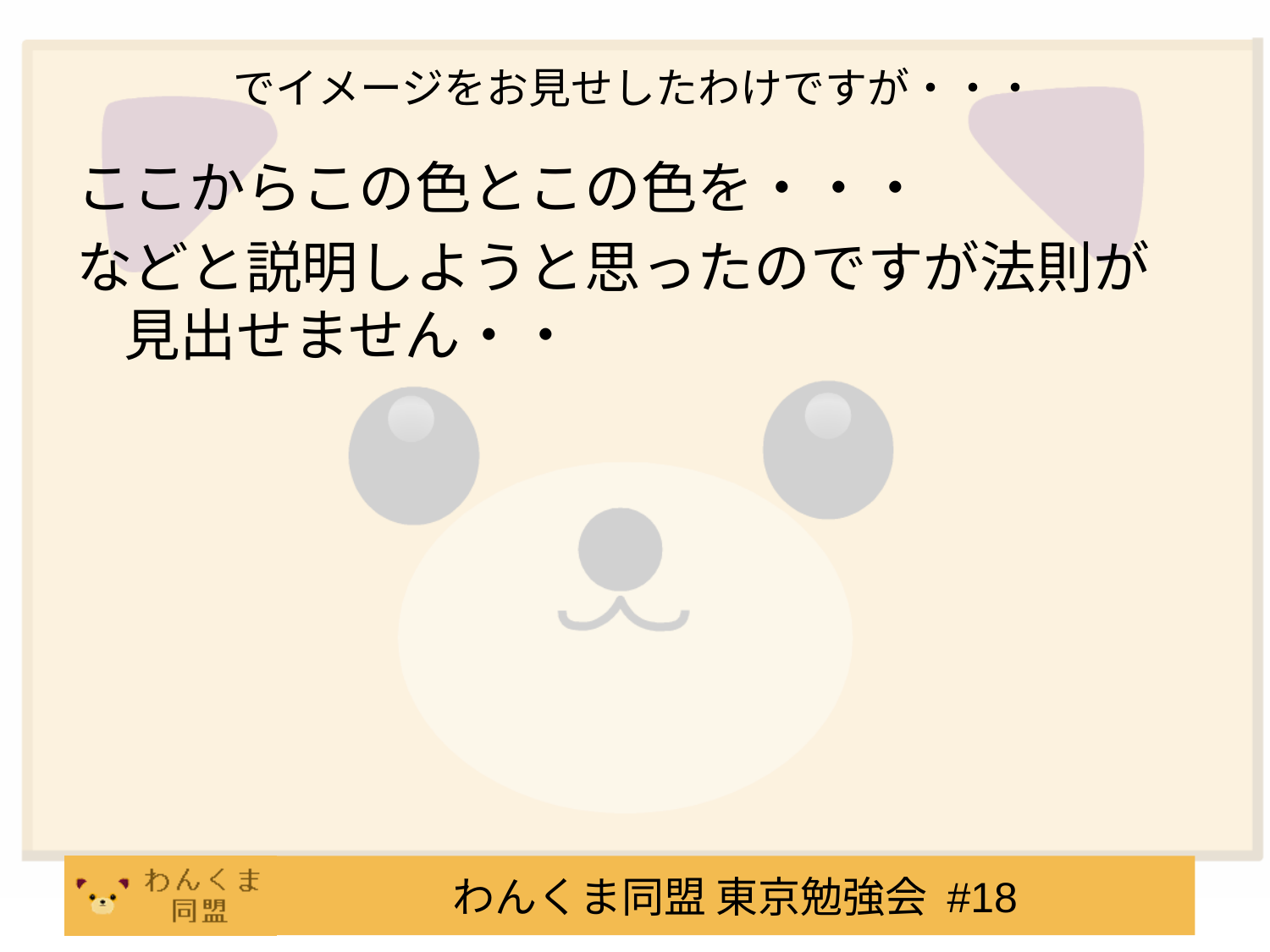

# でイメージをお見せしたわけですが・・・
ここからこの色とこの色を・・・
などと説明しようと思ったのですが法則が見出せません・・